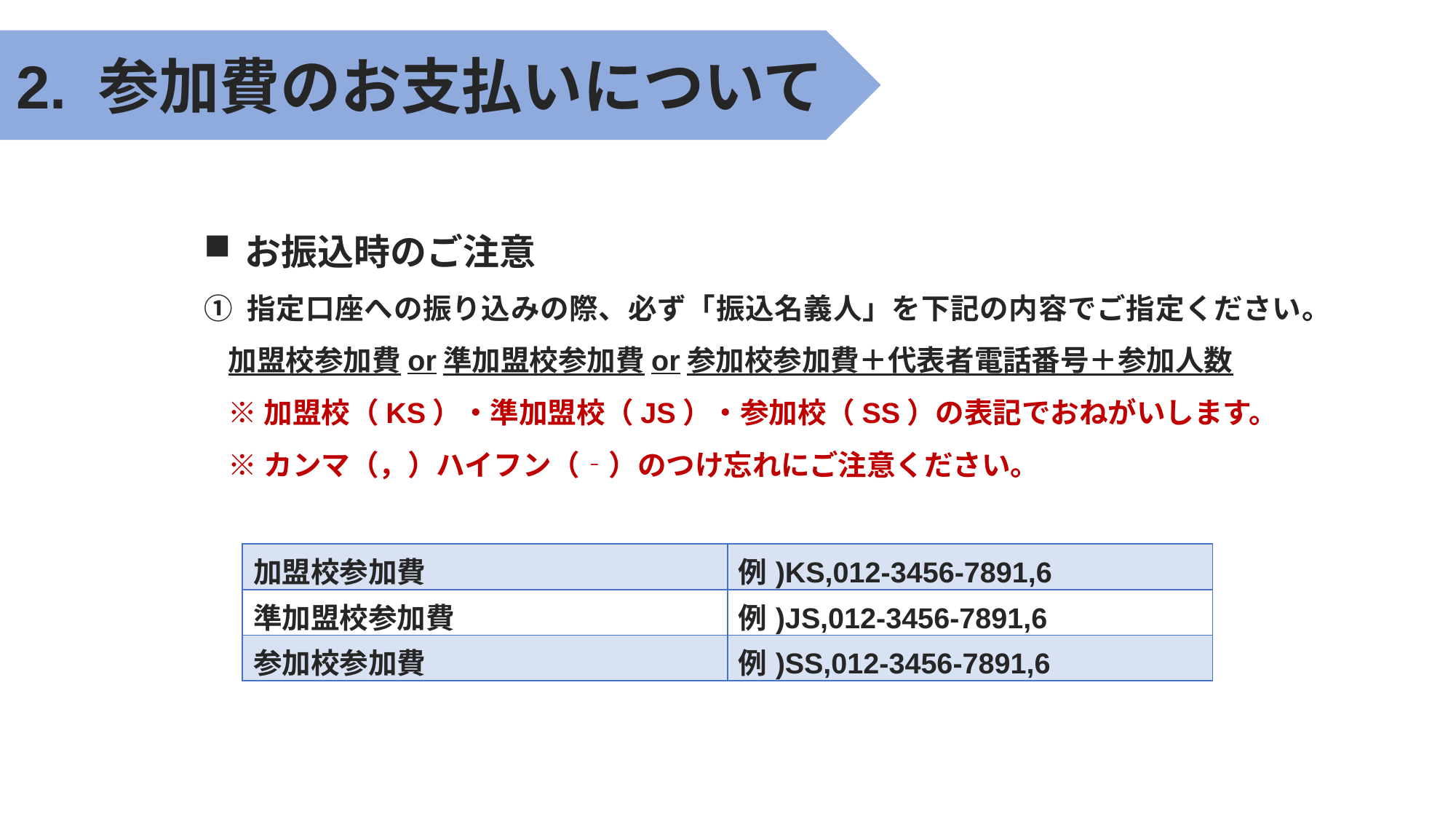

2. 参加費のお支払いについて
お振込時のご注意
① 指定口座への振り込みの際、必ず「振込名義人」を下記の内容でご指定ください。
加盟校参加費or準加盟校参加費or参加校参加費＋代表者電話番号＋参加人数
※加盟校（KS）・準加盟校（JS）・参加校（SS）の表記でおねがいします。
※カンマ（，）ハイフン（‐）のつけ忘れにご注意ください。
| 加盟校参加費 | 例)KS,012-3456-7891,6 |
| --- | --- |
| 準加盟校参加費 | 例)JS,012-3456-7891,6 |
| 参加校参加費 | 例)SS,012-3456-7891,6 |